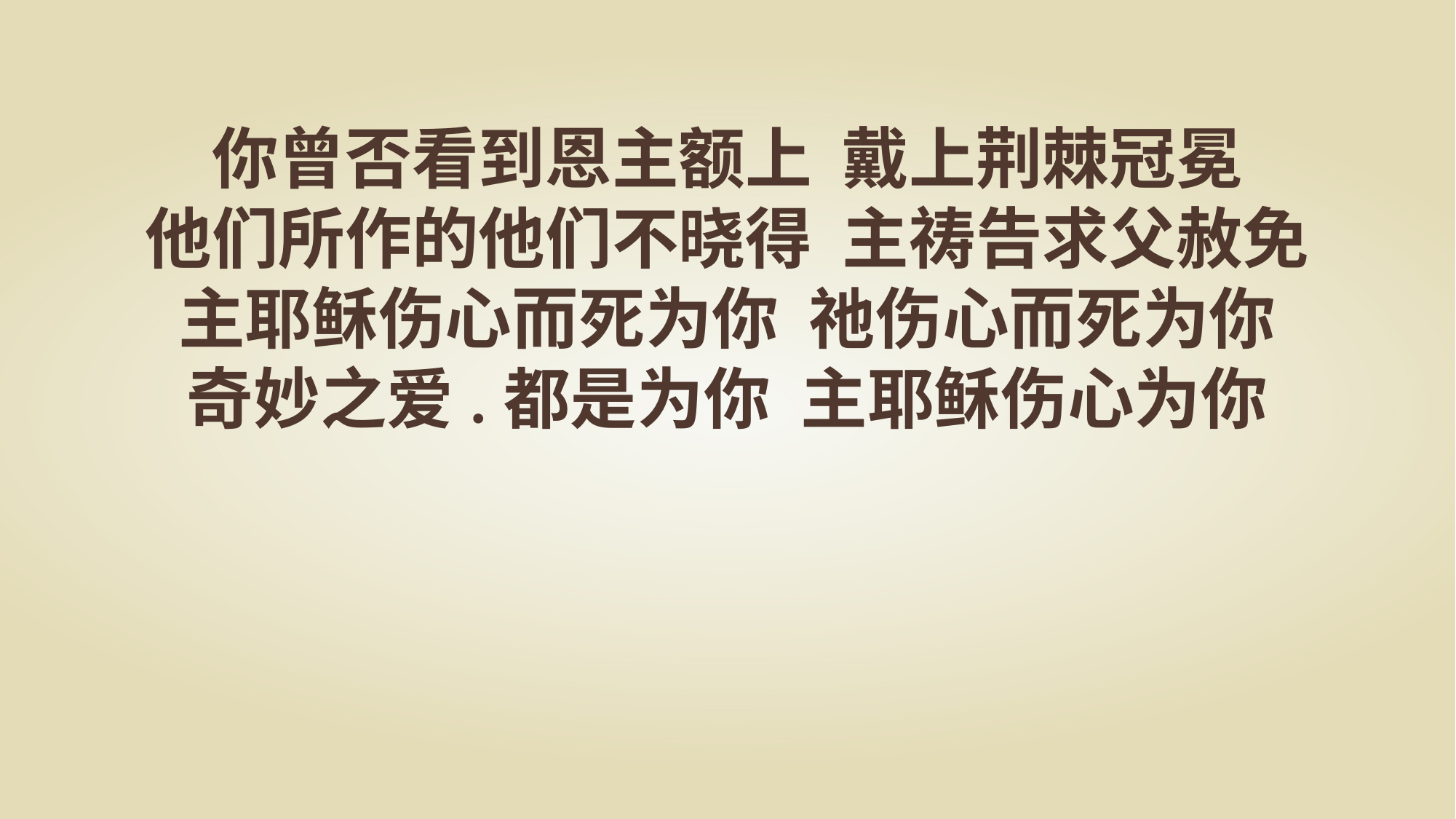

你曾否看到恩主额上  戴上荆棘冠冕
他们所作的他们不晓得  主祷告求父赦免
主耶稣伤心而死为你  祂伤心而死为你
奇妙之爱.都是为你  主耶稣伤心为你